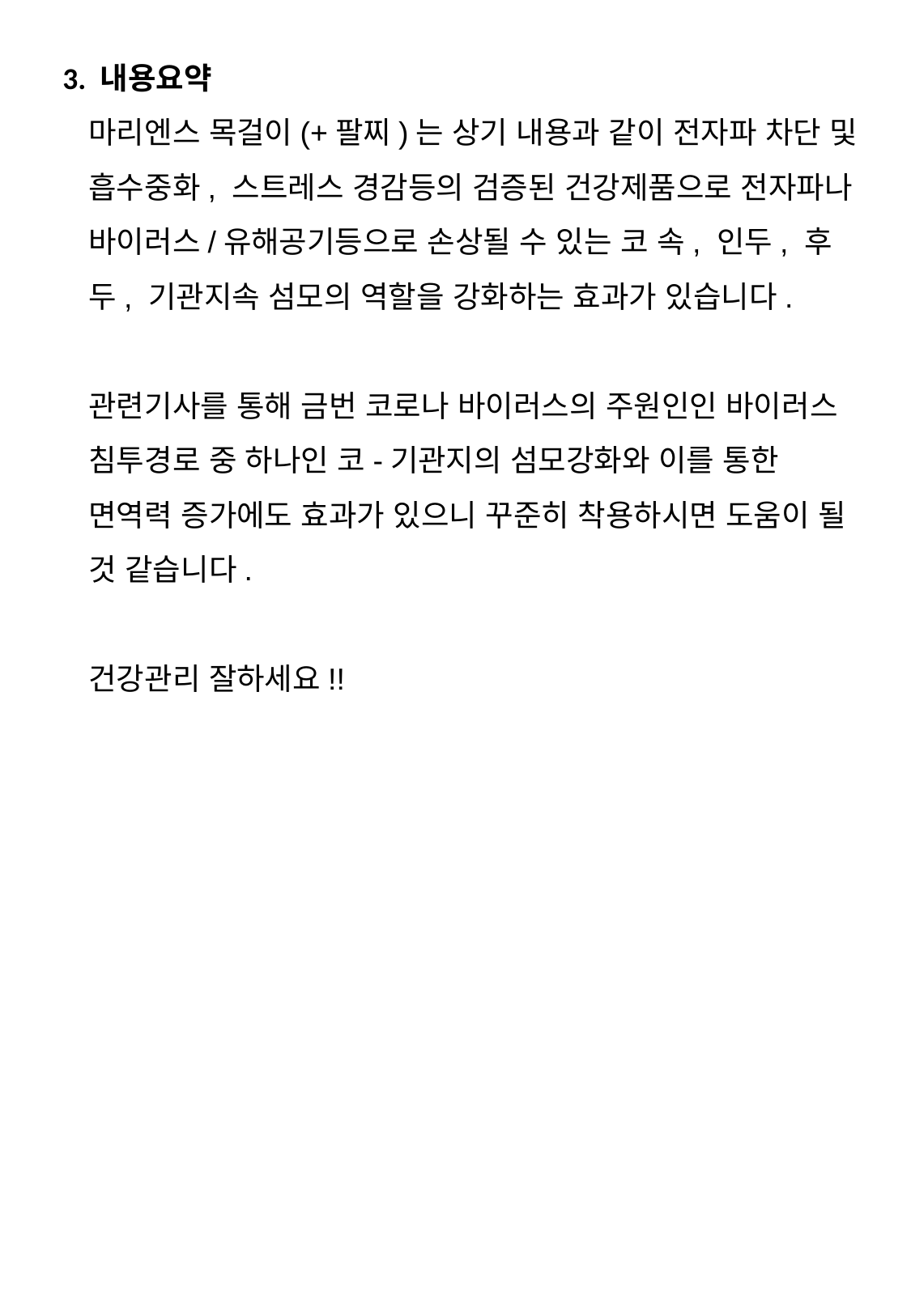

3. 내용요약

마리엔스 목걸이(+팔찌)는 상기 내용과 같이 전자파 차단 및 흡수중화, 스트레스 경감등의 검증된 건강제품으로 전자파나 바이러스/유해공기등으로 손상될 수 있는 코 속, 인두, 후두, 기관지속 섬모의 역할을 강화하는 효과가 있습니다.

관련기사를 통해 금번 코로나 바이러스의 주원인인 바이러스 침투경로 중 하나인 코-기관지의 섬모강화와 이를 통한 면역력 증가에도 효과가 있으니 꾸준히 착용하시면 도움이 될 것 같습니다.

건강관리 잘하세요!!